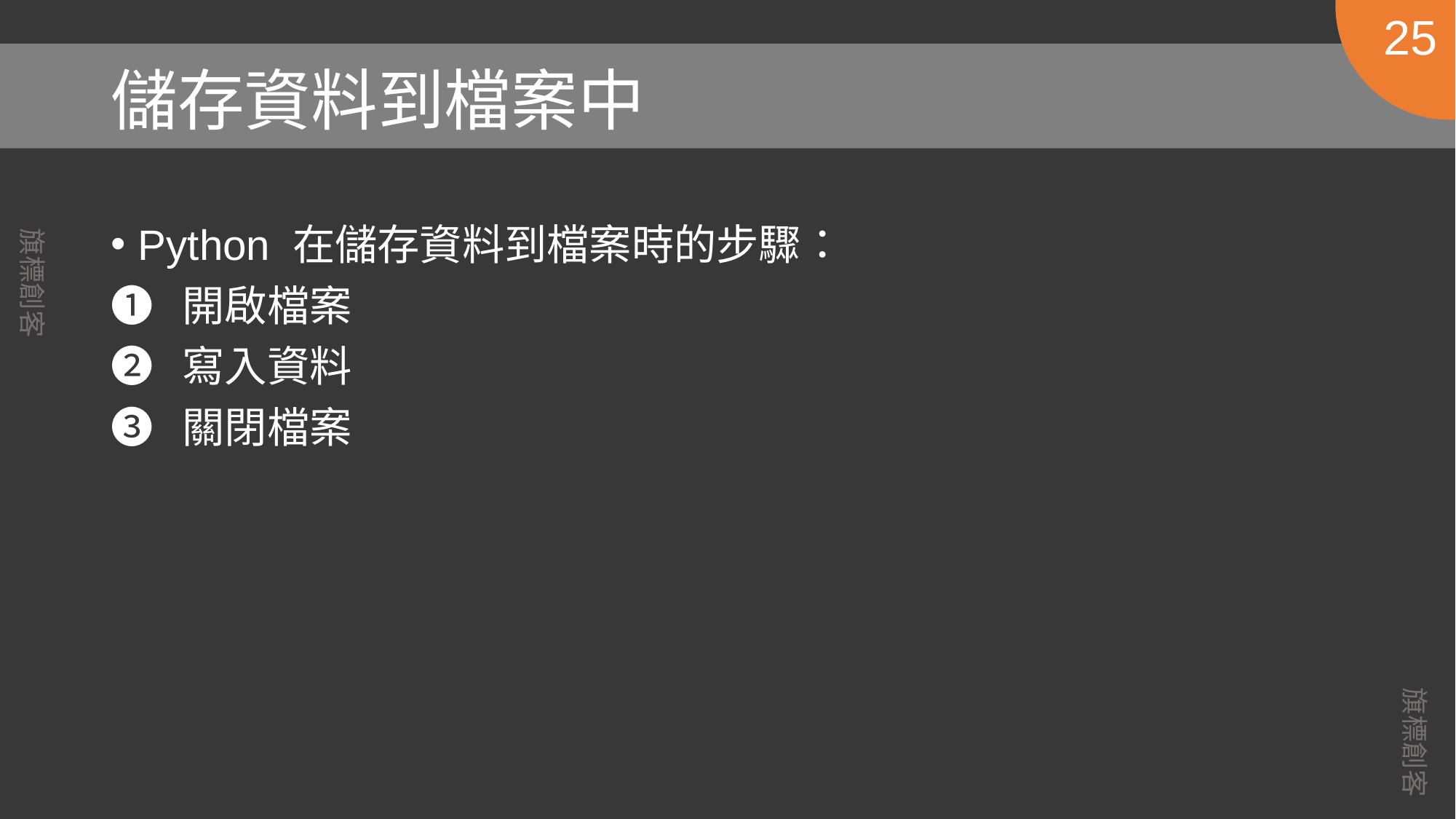

25
# 儲存資料到檔案中
Python 在儲存資料到檔案時的步驟：
❶  開啟檔案
❷  寫入資料
❸  關閉檔案